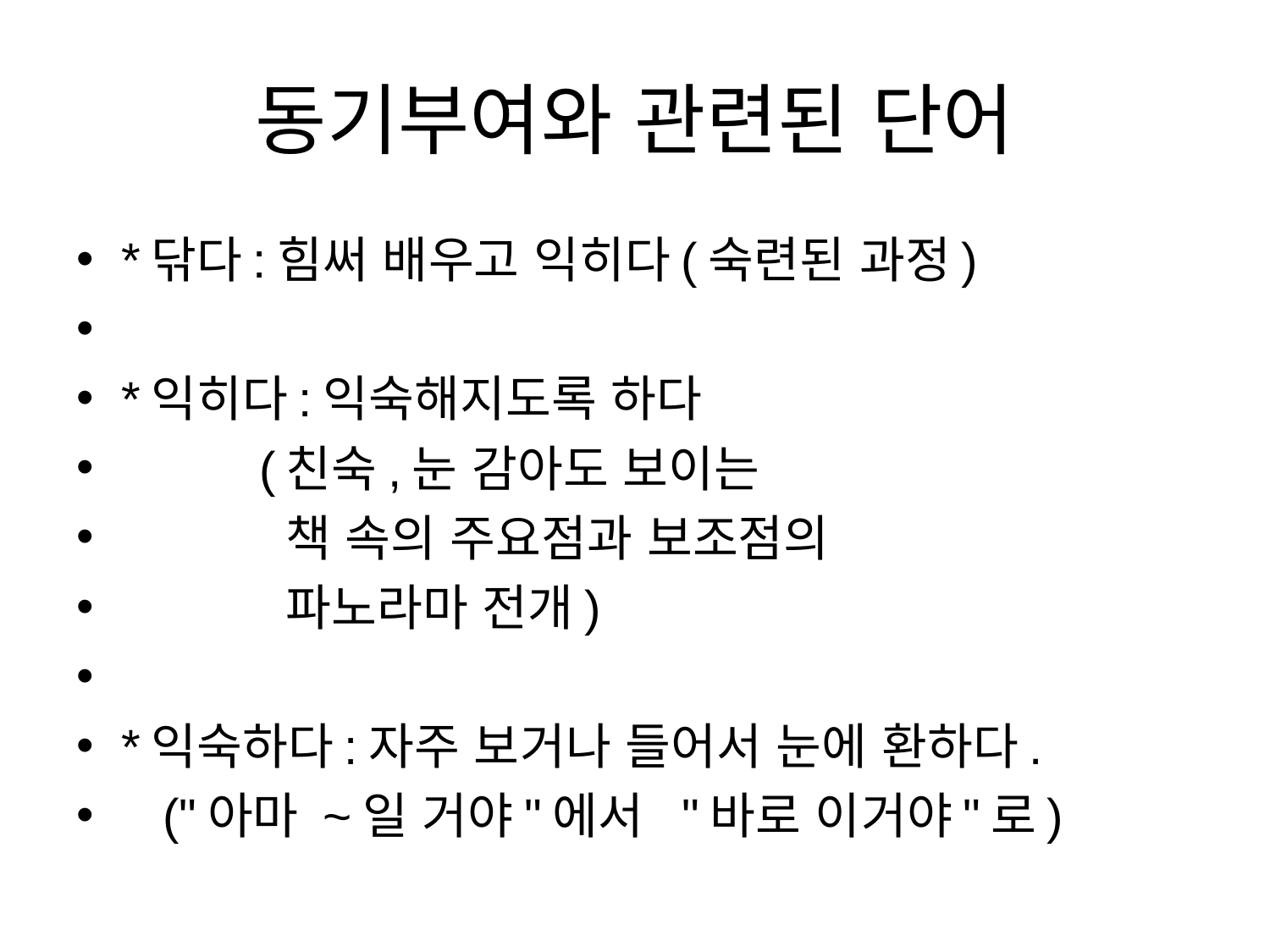

# 동기부여와 관련된 단어
*닦다:힘써 배우고 익히다(숙련된 과정)

*익히다:익숙해지도록 하다
          (친숙,눈 감아도 보이는
           책 속의 주요점과 보조점의
           파노라마 전개)

*익숙하다:자주 보거나 들어서 눈에 환하다.
   ("아마 ~일 거야"에서  "바로 이거야"로)